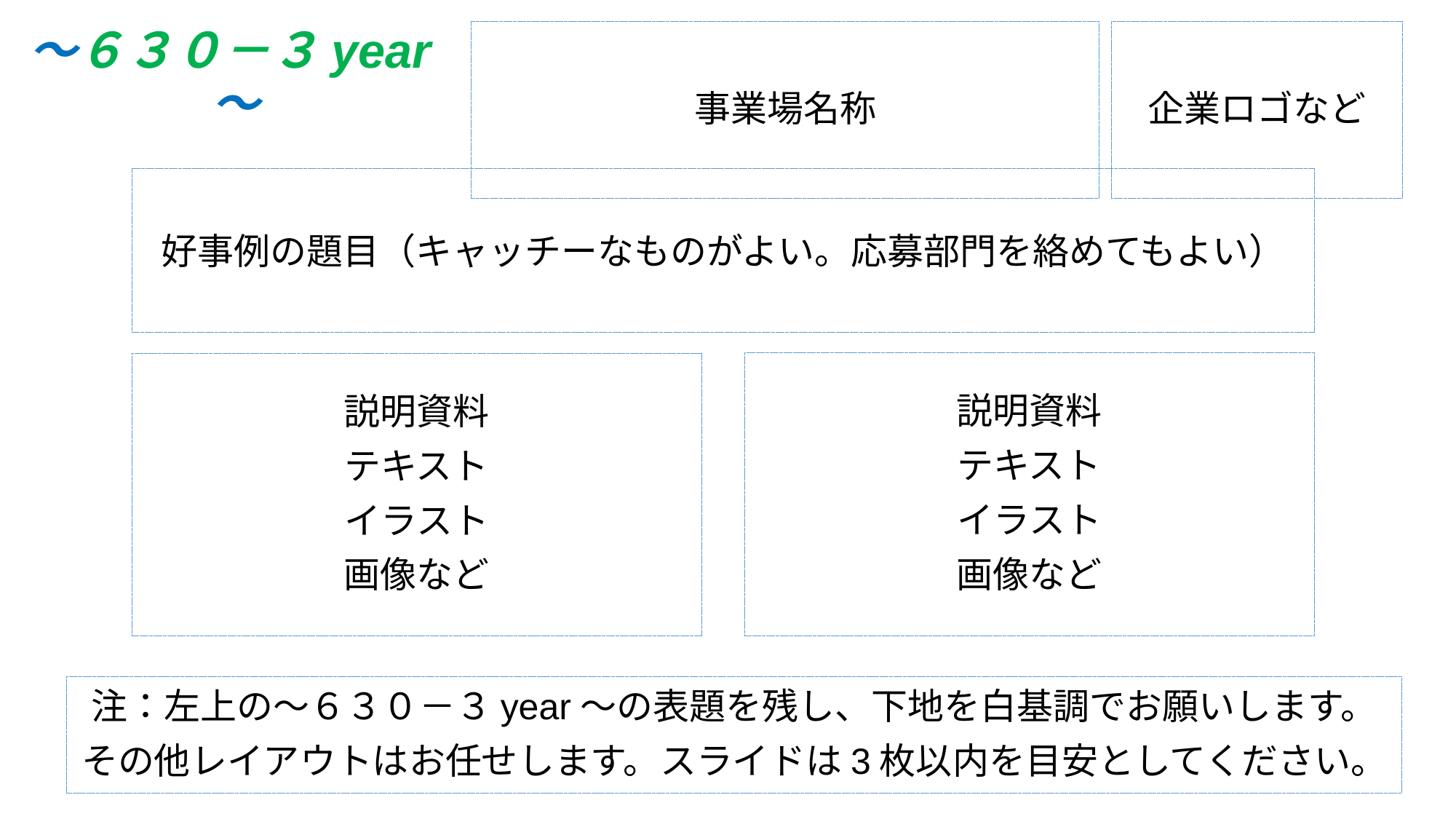

# ～６３０－３year～
事業場名称
企業ロゴなど

好事例の題目（キャッチーなものがよい。応募部門を絡めてもよい）

説明資料
テキスト
イラスト
画像など
説明資料
テキスト
イラスト
画像など
注：左上の～６３０－３year～の表題を残し、下地を白基調でお願いします。
その他レイアウトはお任せします。スライドは3枚以内を目安としてください。